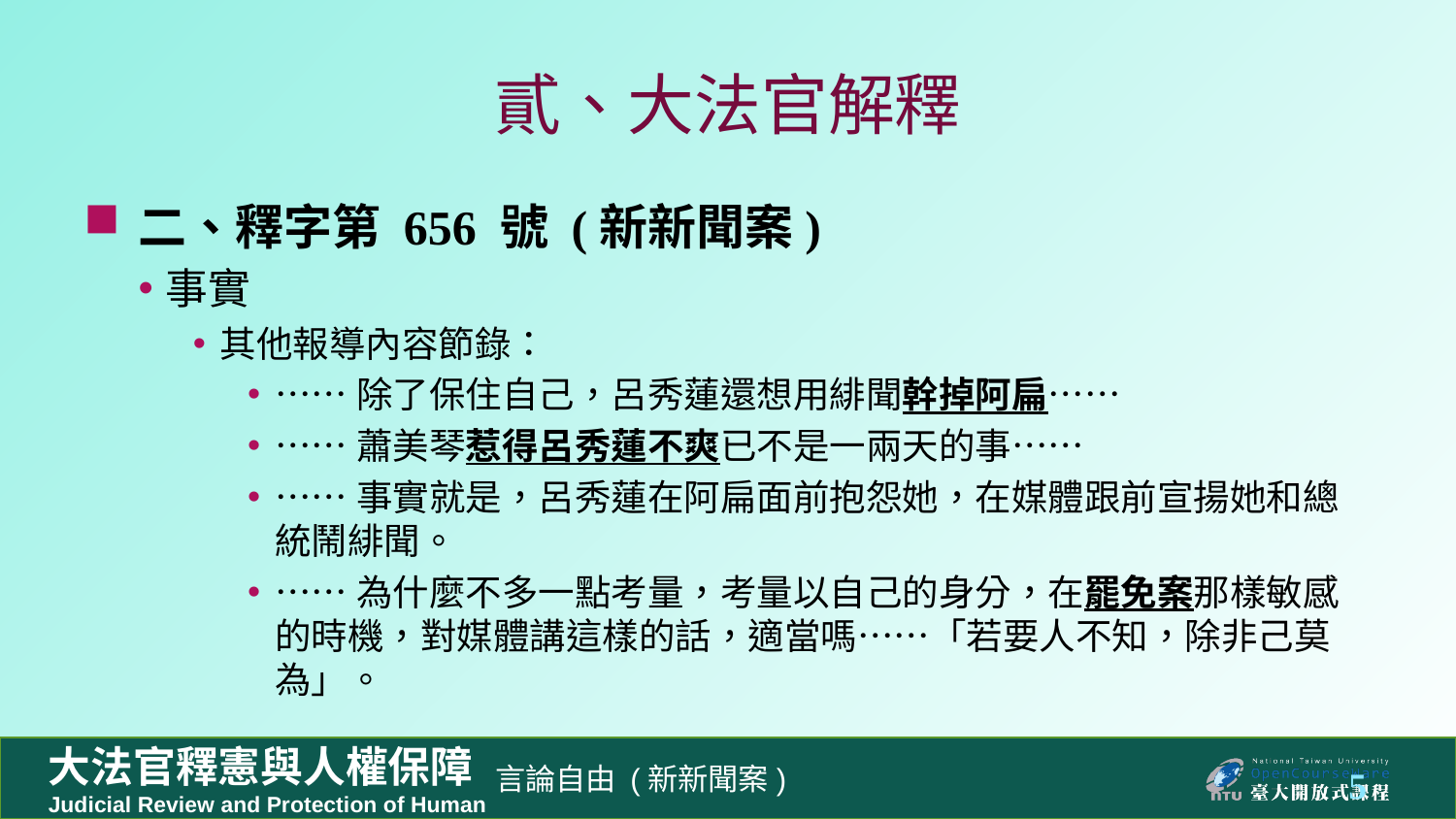

# 貳、大法官解釋
二、釋字第 656 號 (新新聞案)
事實
其他報導內容節錄：
……除了保住自己，呂秀蓮還想用緋聞幹掉阿扁……
……蕭美琴惹得呂秀蓮不爽已不是一兩天的事……
……事實就是，呂秀蓮在阿扁面前抱怨她，在媒體跟前宣揚她和總統鬧緋聞。
……為什麼不多一點考量，考量以自己的身分，在罷免案那樣敏感的時機，對媒體講這樣的話，適當嗎……「若要人不知，除非己莫為」。